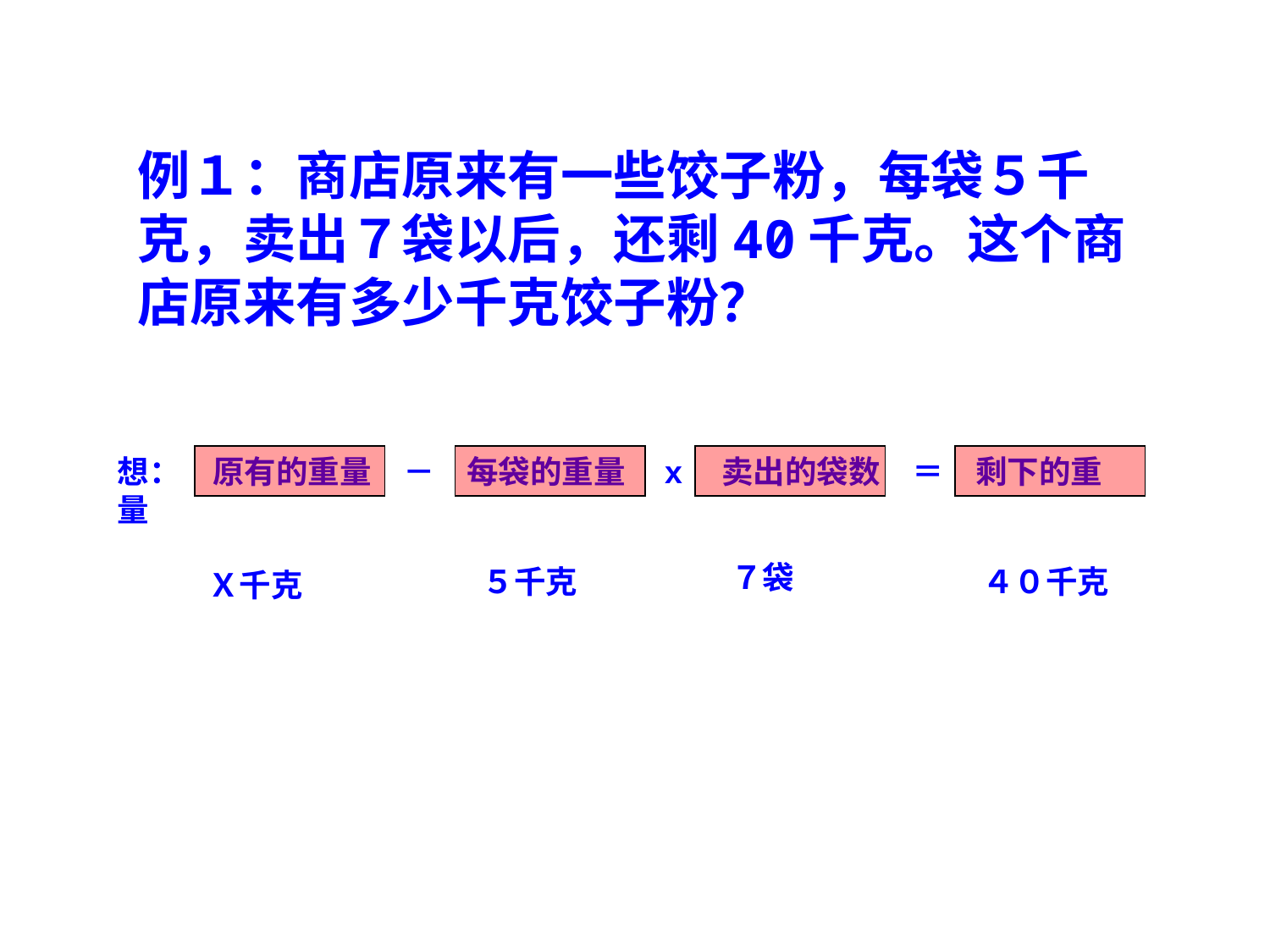

例１：商店原来有一些饺子粉，每袋５千克，卖出７袋以后，还剩40千克。这个商店原来有多少千克饺子粉？
想：　原有的重量　－　每袋的重量　x　卖出的袋数　＝　剩下的重量

７袋
５千克
４０千克
Ｘ千克